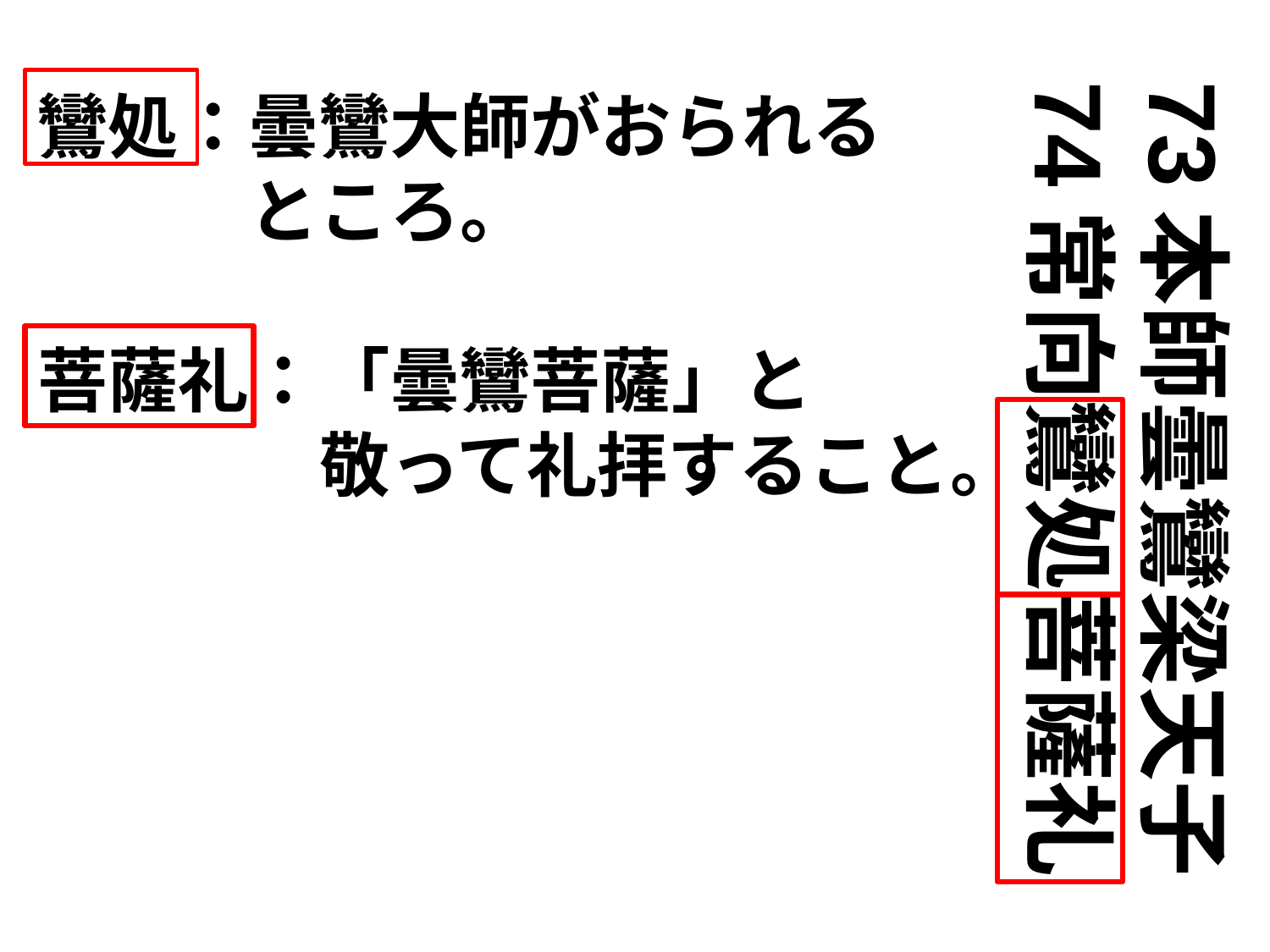

73本師曇鸞梁天子
74常向鸞処菩薩礼

鸞処：曇鸞大師がおられる
　　　ところ。

菩薩礼：「曇鸞菩薩」と
　　　　敬って礼拝すること。